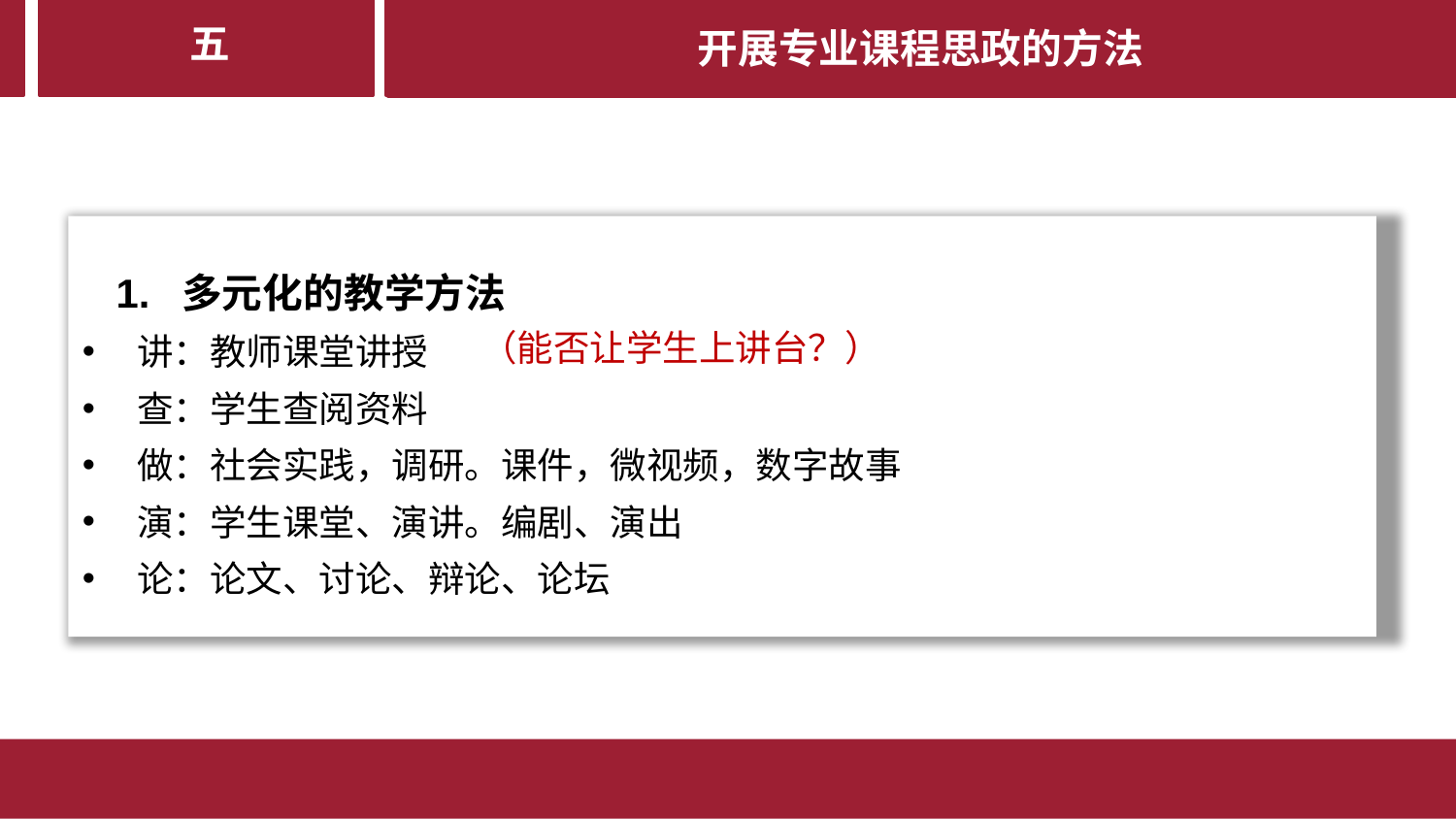

开展专业课程思政的方法
第四部分
五
   1.  多元化的教学方法
讲：教师课堂讲授
查：学生查阅资料
做：社会实践，调研。课件，微视频，数字故事
演：学生课堂、演讲。编剧、演出
论：论文、讨论、辩论、论坛
（能否让学生上讲台？）